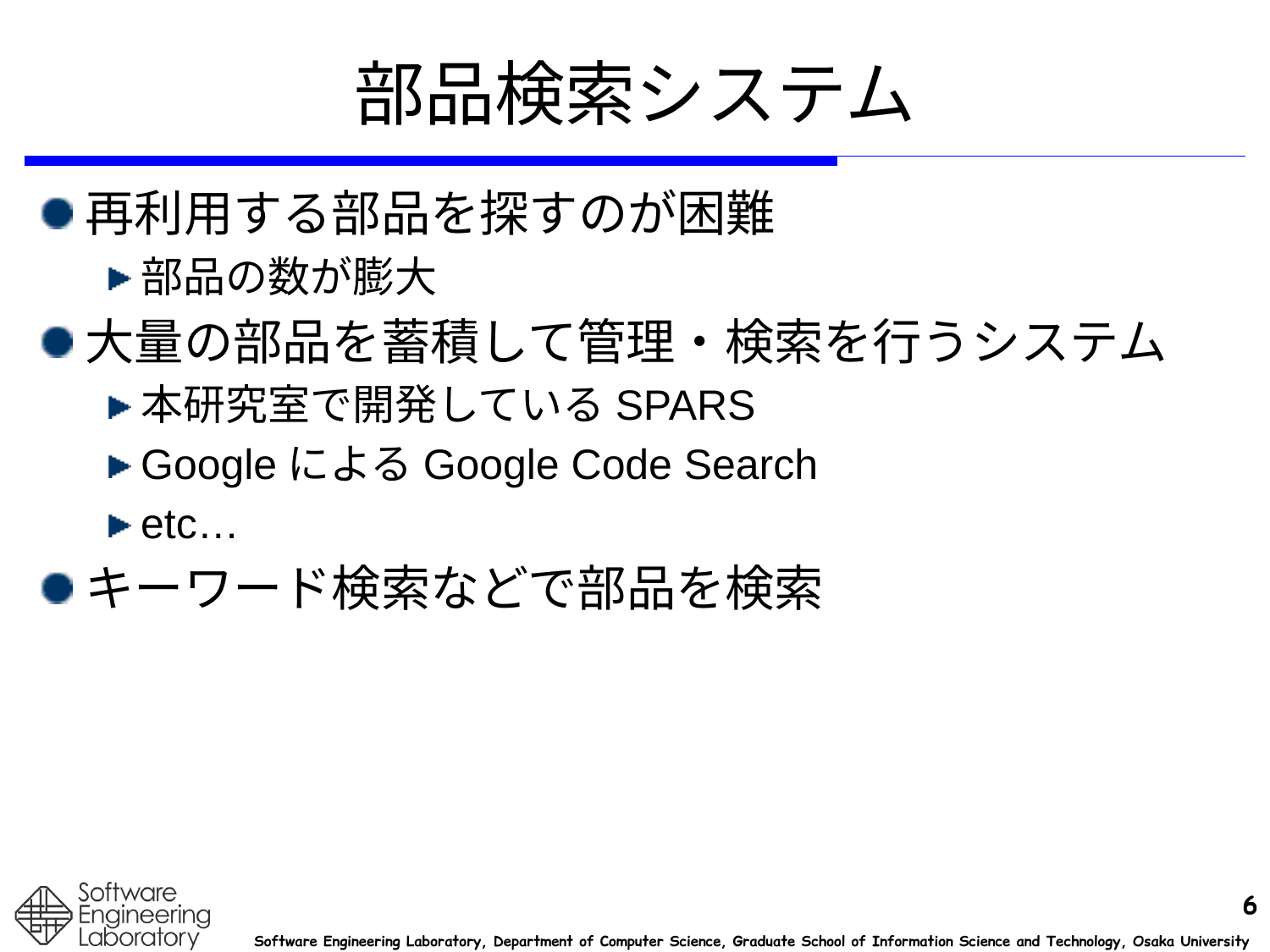

# 部品検索システム
再利用する部品を探すのが困難
部品の数が膨大
大量の部品を蓄積して管理・検索を行うシステム
本研究室で開発しているSPARS
GoogleによるGoogle Code Search
etc…
キーワード検索などで部品を検索